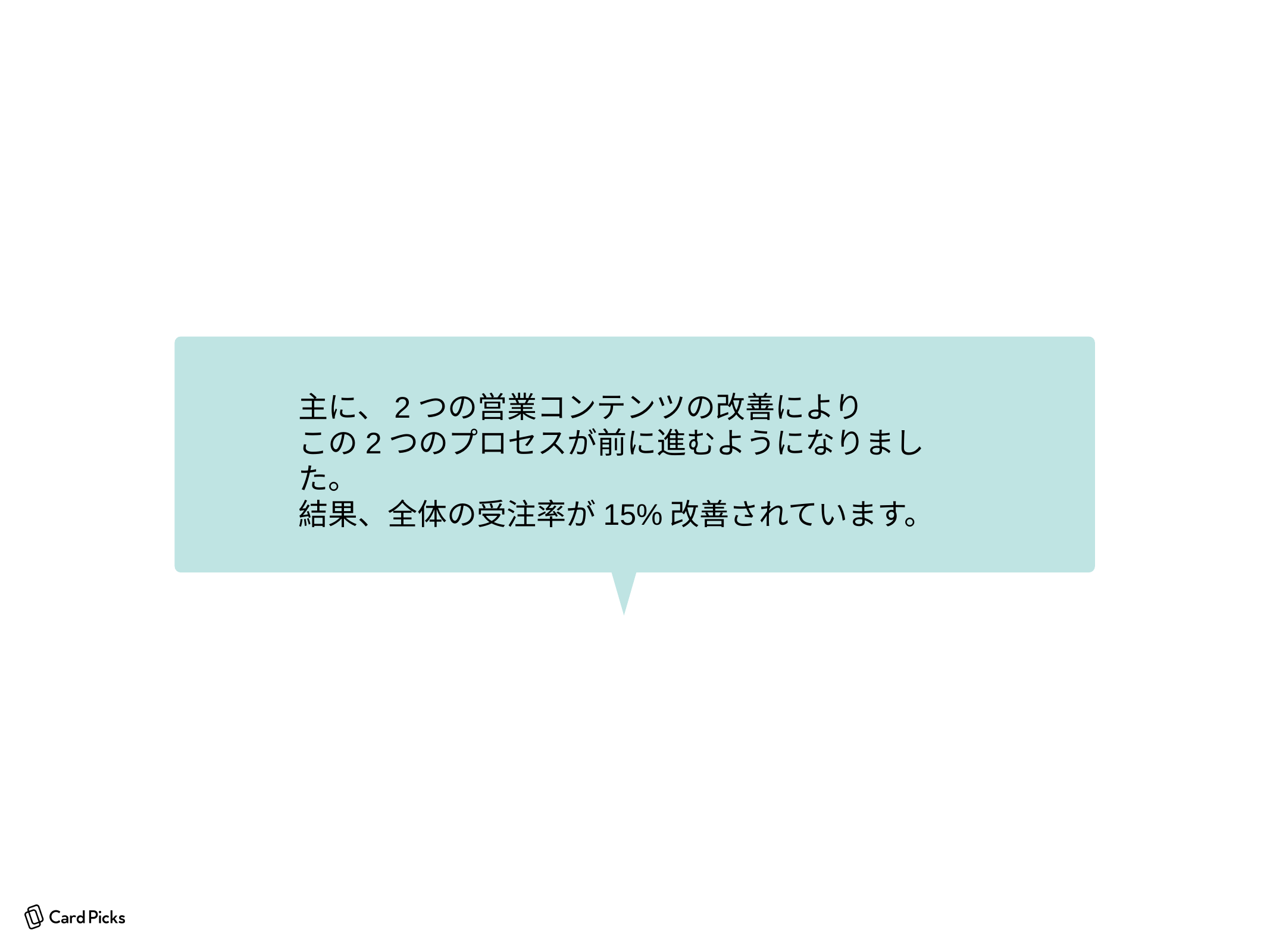

主に、2つの営業コンテンツの改善により
この2つのプロセスが前に進むようになりました。
結果、全体の受注率が15%改善されています。
32